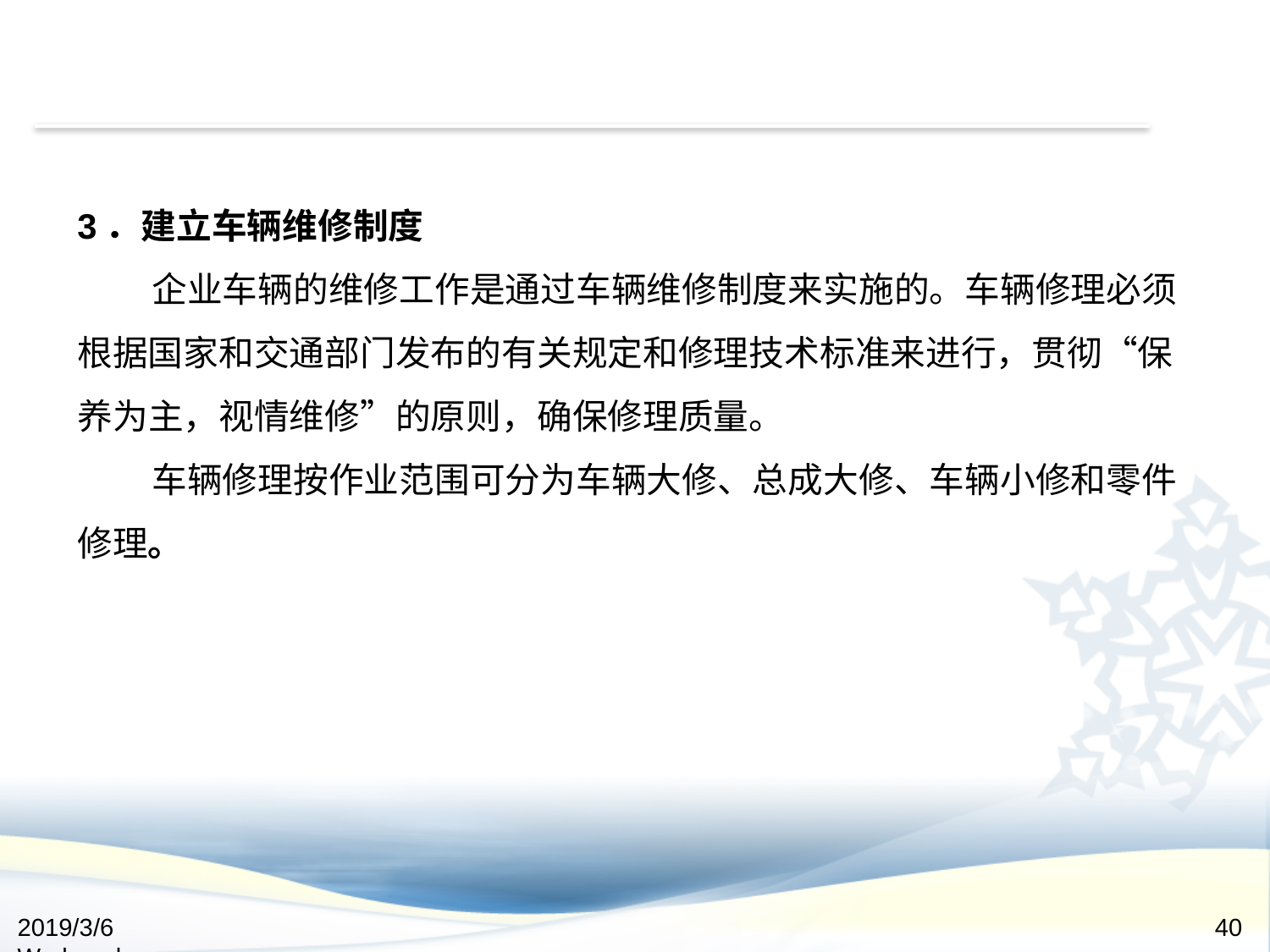

3．建立车辆维修制度
企业车辆的维修工作是通过车辆维修制度来实施的。车辆修理必须根据国家和交通部门发布的有关规定和修理技术标准来进行，贯彻“保养为主，视情维修”的原则，确保修理质量。
车辆修理按作业范围可分为车辆大修、总成大修、车辆小修和零件修理。